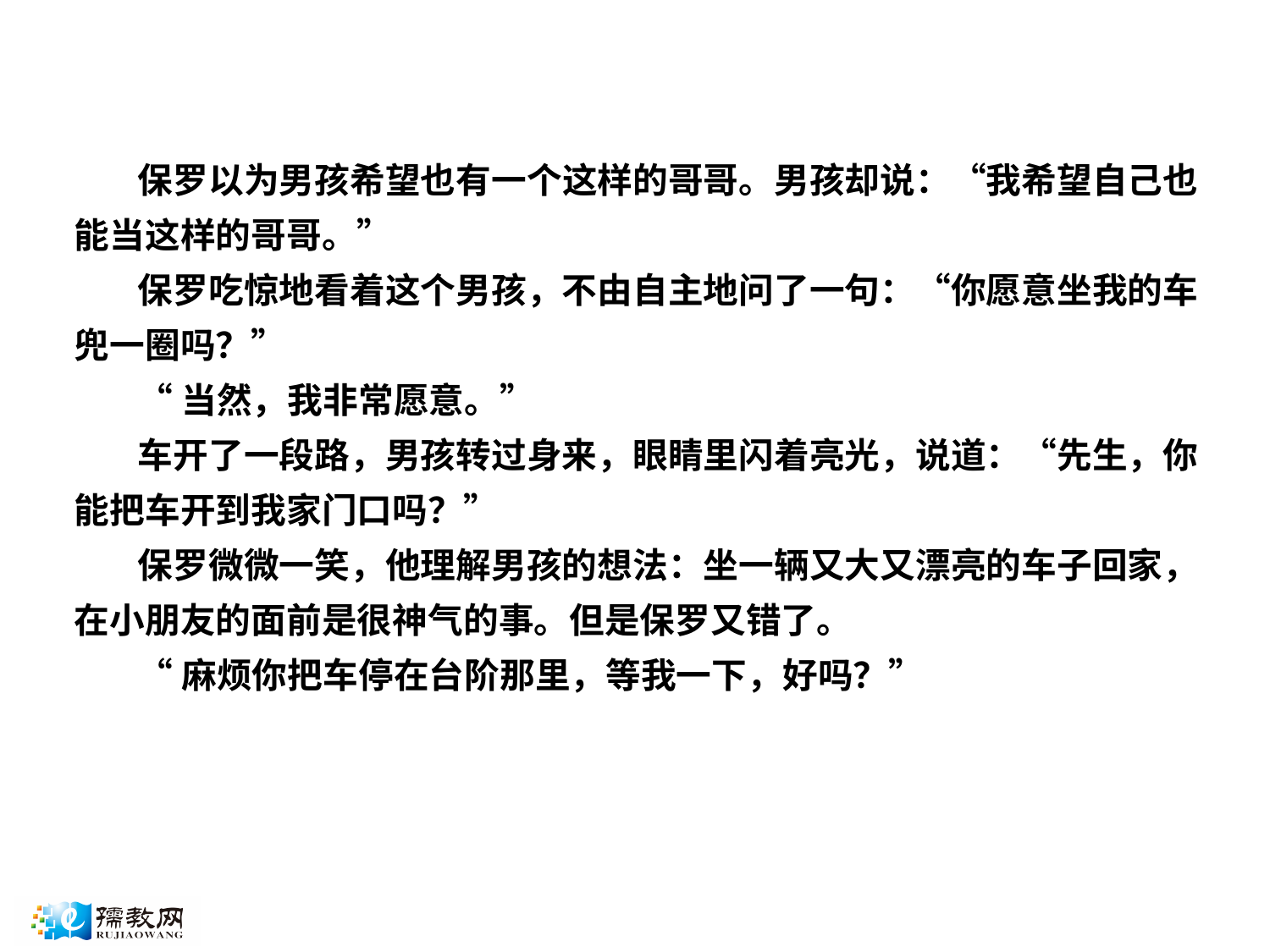

保罗以为男孩希望也有一个这样的哥哥。男孩却说：“我希望自己也能当这样的哥哥。”
保罗吃惊地看着这个男孩，不由自主地问了一句：“你愿意坐我的车兜一圈吗？”
“当然，我非常愿意。”
车开了一段路，男孩转过身来，眼睛里闪着亮光，说道：“先生，你能把车开到我家门口吗？”
保罗微微一笑，他理解男孩的想法：坐一辆又大又漂亮的车子回家，在小朋友的面前是很神气的事。但是保罗又错了。
“麻烦你把车停在台阶那里，等我一下，好吗？”